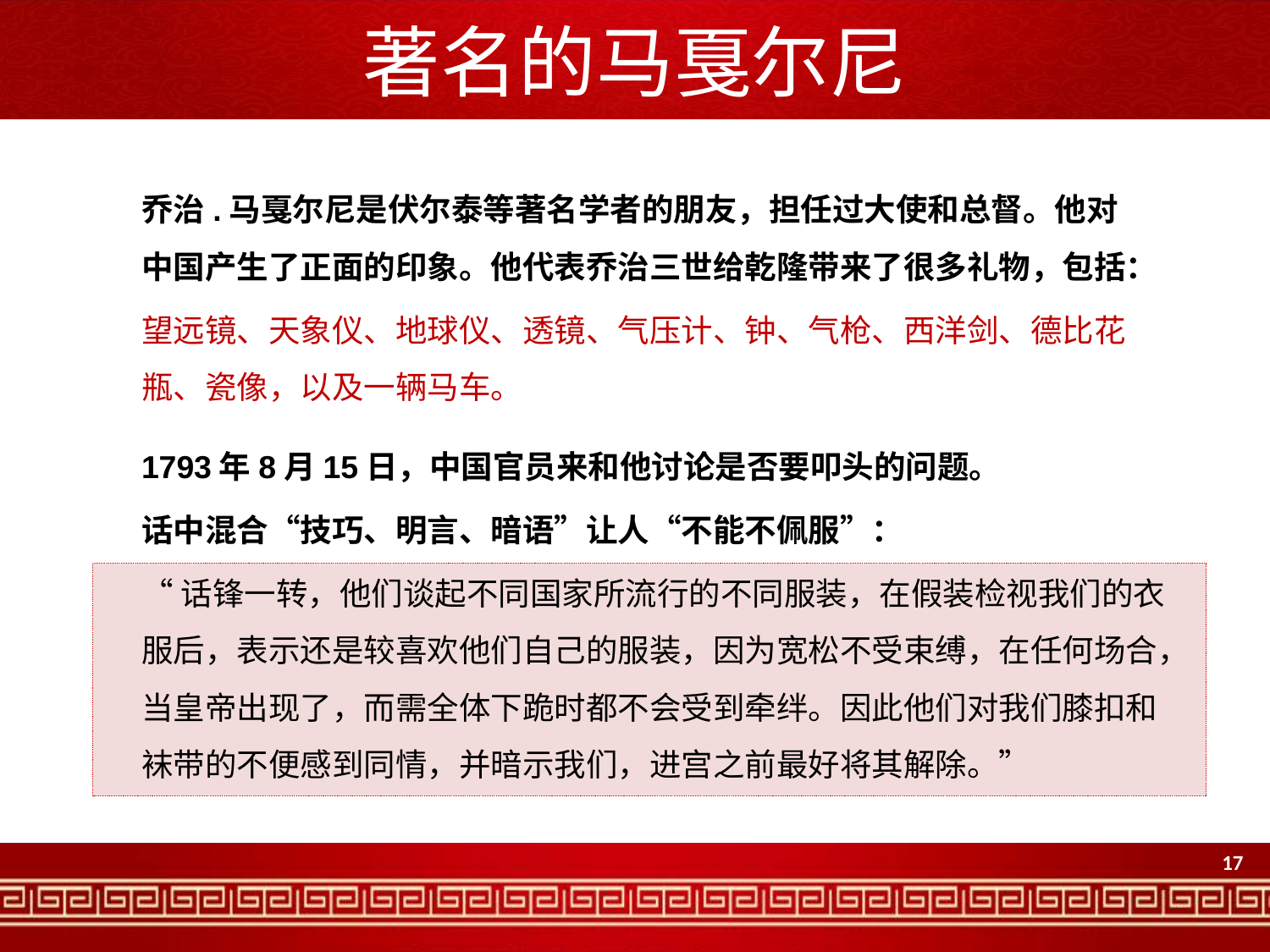

# 著名的马戛尔尼
乔治.马戛尔尼是伏尔泰等著名学者的朋友，担任过大使和总督。他对中国产生了正面的印象。他代表乔治三世给乾隆带来了很多礼物，包括：
望远镜、天象仪、地球仪、透镜、气压计、钟、气枪、西洋剑、德比花瓶、瓷像，以及一辆马车。

1793年8月15日，中国官员来和他讨论是否要叩头的问题。
话中混合“技巧、明言、暗语”让人“不能不佩服”：
“话锋一转，他们谈起不同国家所流行的不同服装，在假装检视我们的衣服后，表示还是较喜欢他们自己的服装，因为宽松不受束缚，在任何场合，当皇帝出现了，而需全体下跪时都不会受到牵绊。因此他们对我们膝扣和袜带的不便感到同情，并暗示我们，进宫之前最好将其解除。”